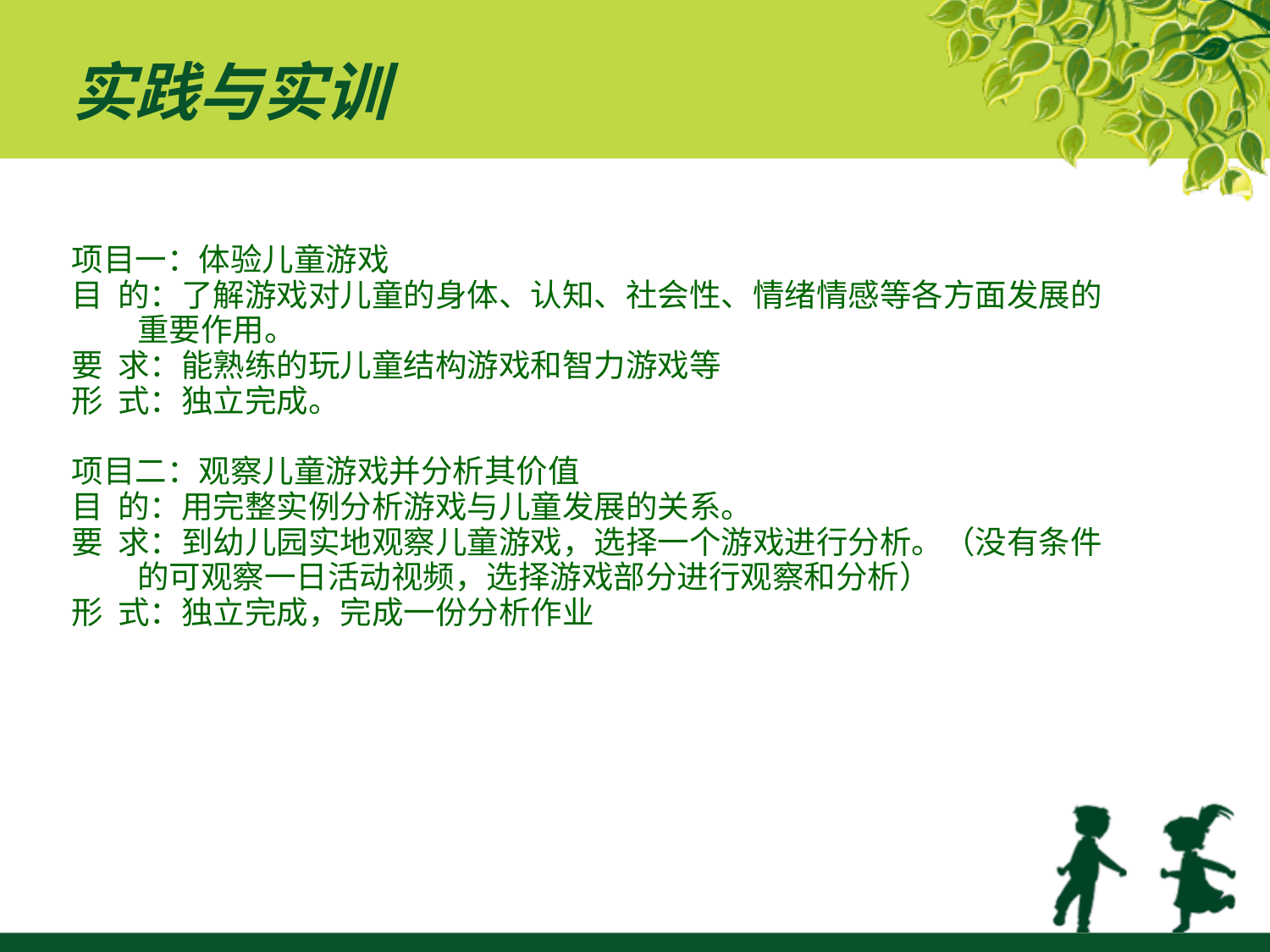

# 实践与实训

项目一：体验儿童游戏
目  的：了解游戏对儿童的身体、认知、社会性、情绪情感等各方面发展的
        重要作用。
要  求：能熟练的玩儿童结构游戏和智力游戏等
形  式：独立完成。

项目二：观察儿童游戏并分析其价值
目  的：用完整实例分析游戏与儿童发展的关系。
要  求：到幼儿园实地观察儿童游戏，选择一个游戏进行分析。（没有条件
        的可观察一日活动视频，选择游戏部分进行观察和分析）
形  式：独立完成，完成一份分析作业